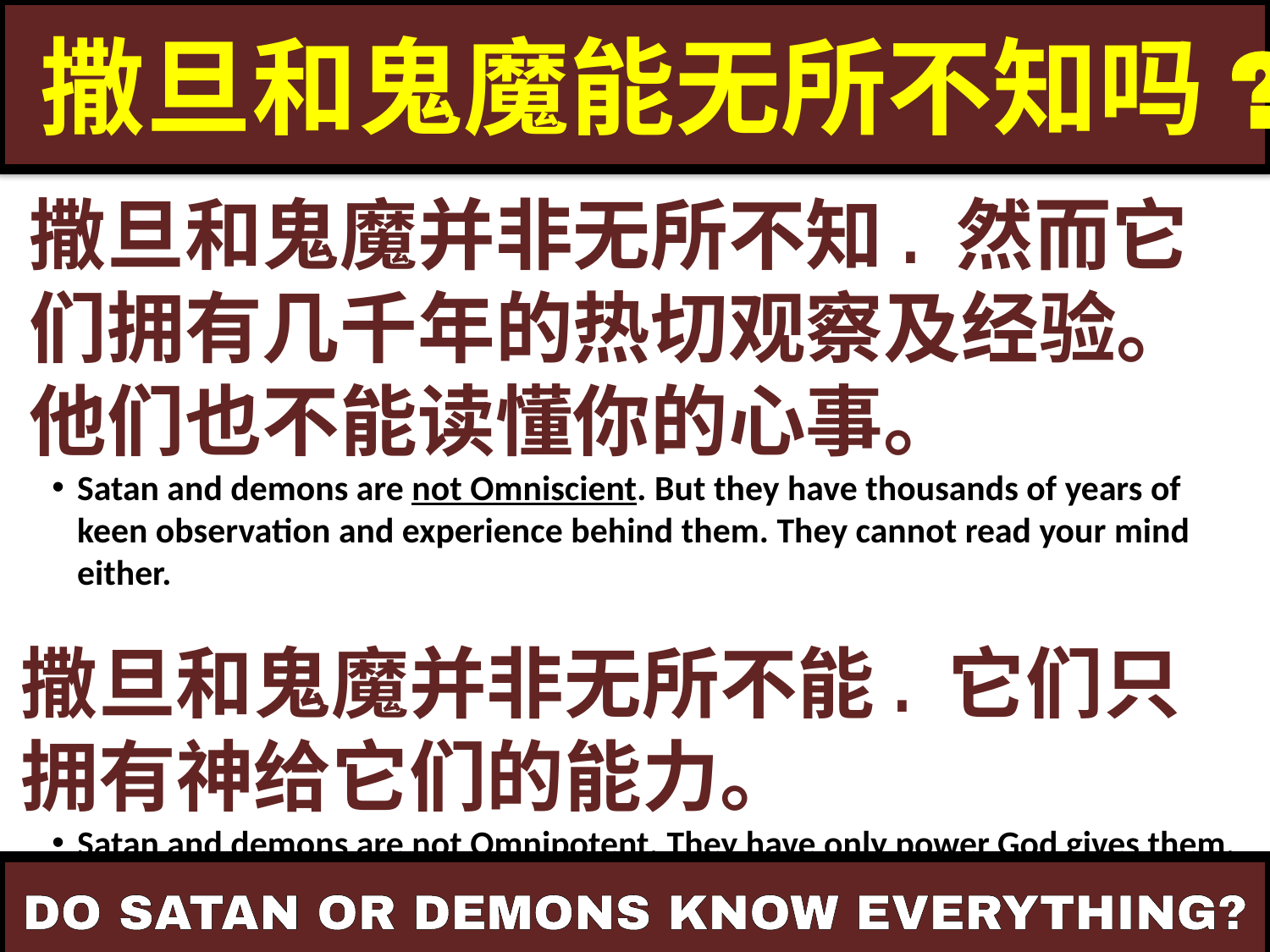

撒旦和鬼魔能无所不知吗?
撒旦和鬼魔并非无所不知. 然而它们拥有几千年的热切观察及经验。    他们也不能读懂你的心事。
Satan and demons are not Omniscient. But they have thousands of years of keen observation and experience behind them. They cannot read your mind either.

撒旦和鬼魔并非无所不能. 它们只拥有神给它们的能力。
Satan and demons are not Omnipotent. They have only power God gives them.
DO SATAN OR DEMONS KNOW EVERYTHING?